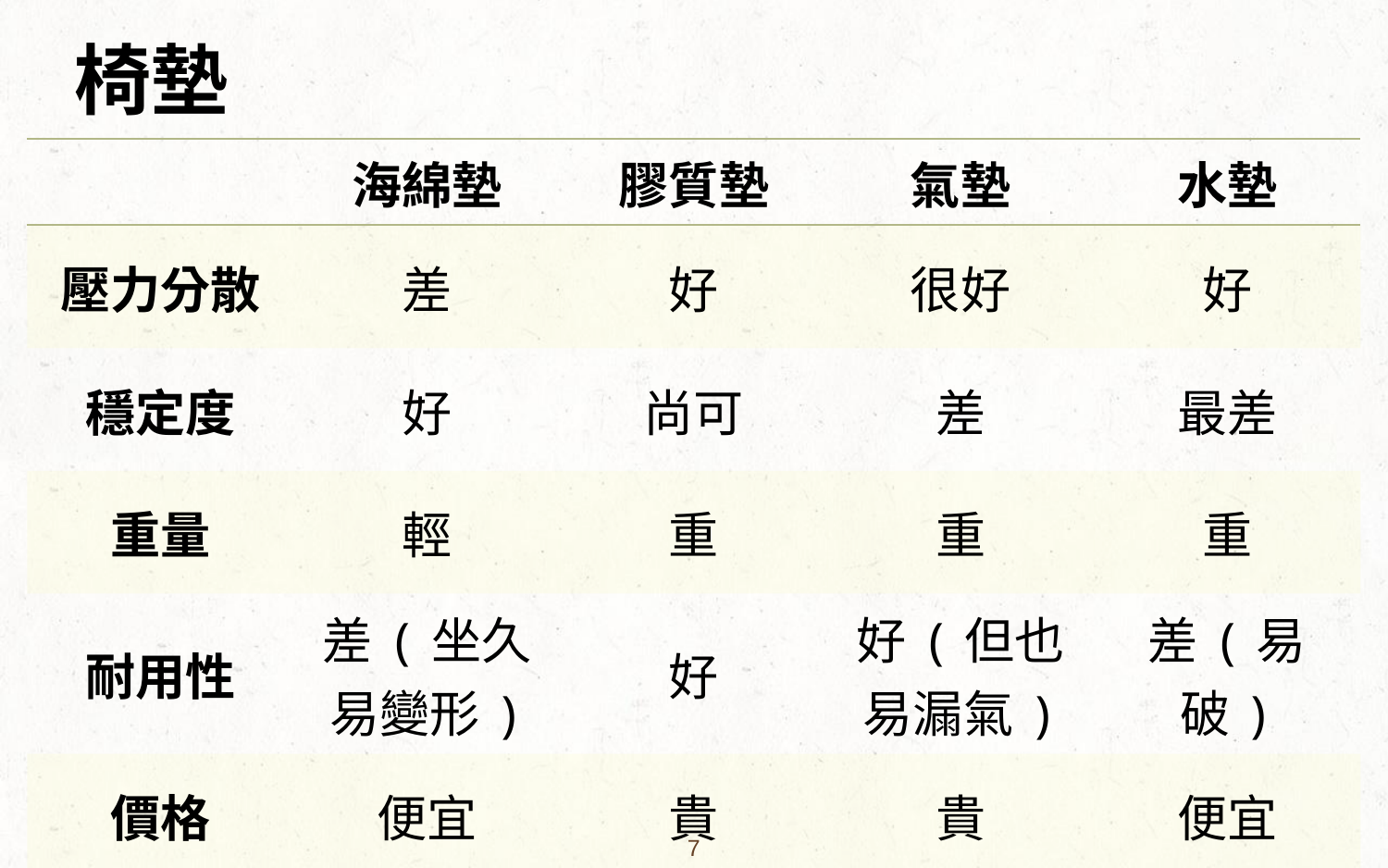

椅墊
|  | 海綿墊 | 膠質墊 | 氣墊 | 水墊 |
| --- | --- | --- | --- | --- |
| 壓力分散 | 差 | 好 | 很好 | 好 |
| 穩定度 | 好 | 尚可 | 差 | 最差 |
| 重量 | 輕 | 重 | 重 | 重 |
| 耐用性 | 差(坐久易變形) | 好 | 好(但也易漏氣) | 差(易破) |
| 價格 | 便宜 | 貴 | 貴 | 便宜 |
7